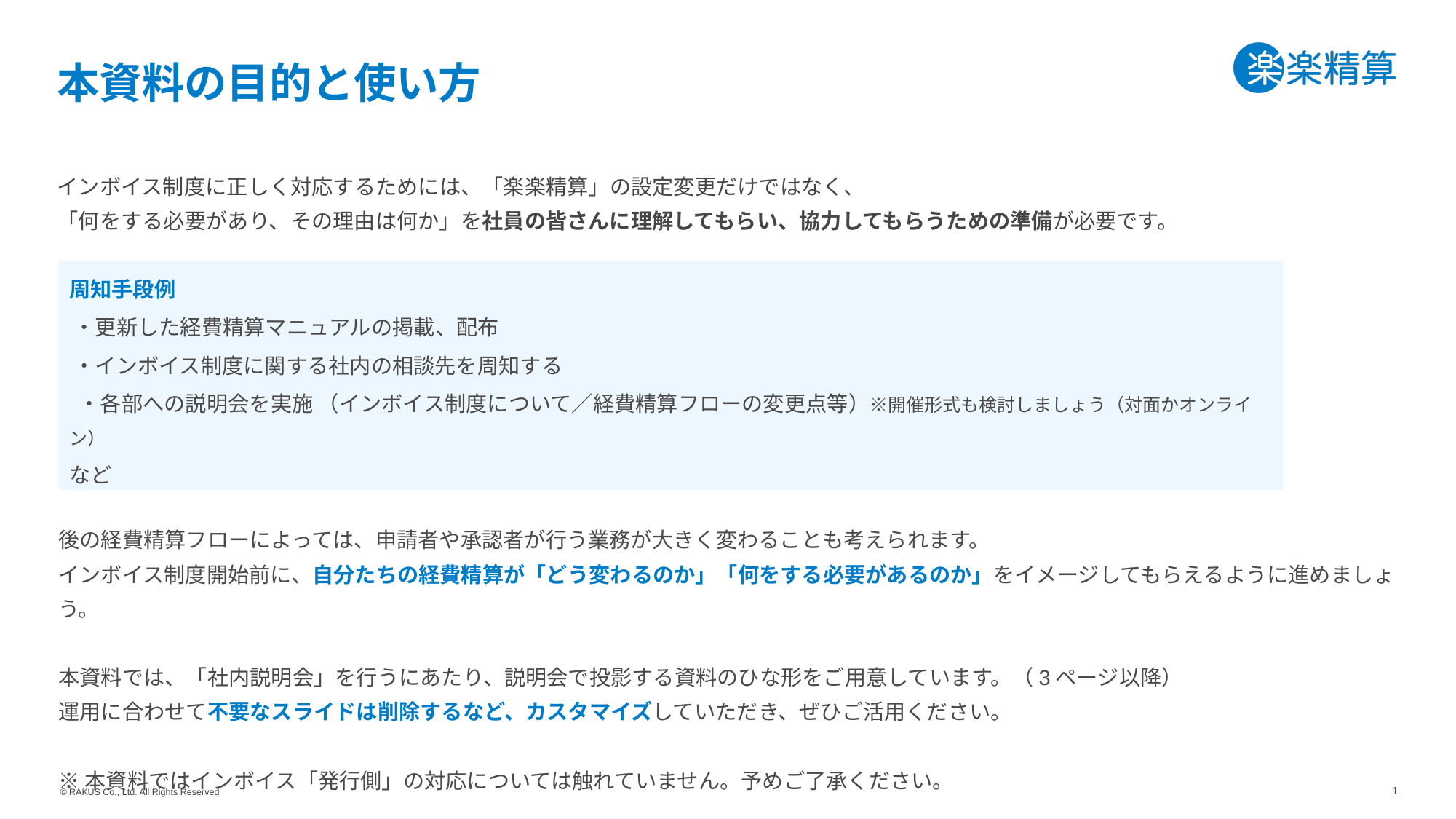

# 本資料の目的と使い方
インボイス制度に正しく対応するためには、「楽楽精算」の設定変更だけではなく、
「何をする必要があり、その理由は何か」を社員の皆さんに理解してもらい、協力してもらうための準備が必要です。

周知手段例
 ・更新した経費精算マニュアルの掲載、配布
 ・インボイス制度に関する社内の相談先を周知する
 ・各部への説明会を実施 （インボイス制度について／経費精算フローの変更点等）※開催形式も検討しましょう（対面かオンライン）
など
後の経費精算フローによっては、申請者や承認者が行う業務が大きく変わることも考えられます。
インボイス制度開始前に、自分たちの経費精算が「どう変わるのか」「何をする必要があるのか」をイメージしてもらえるように進めましょう。

本資料では、「社内説明会」を行うにあたり、説明会で投影する資料のひな形をご用意しています。（3ページ以降）
運用に合わせて不要なスライドは削除するなど、カスタマイズしていただき、ぜひご活用ください。

※本資料ではインボイス「発行側」の対応については触れていません。予めご了承ください。
1